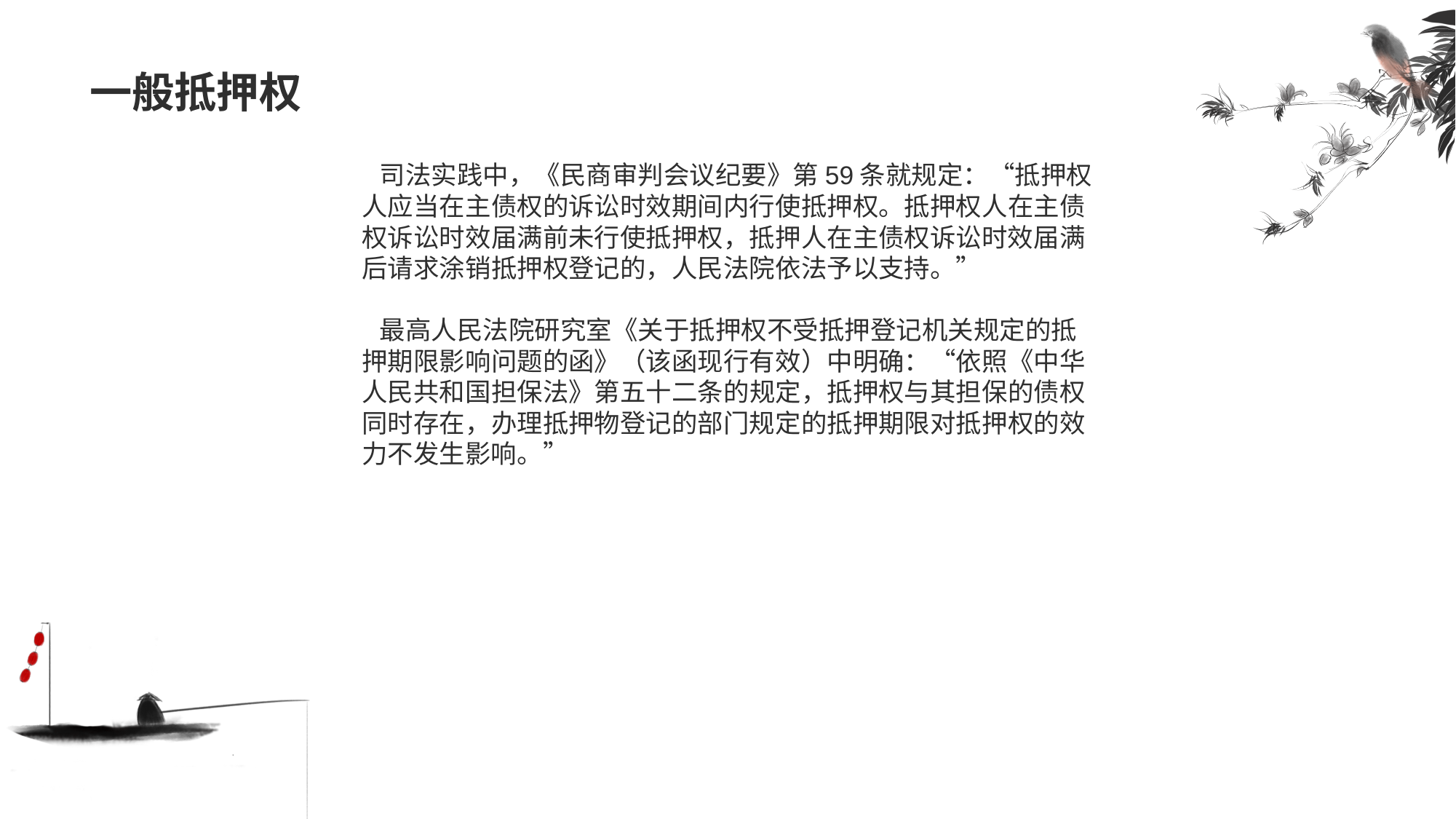

# 一般抵押权

  司法实践中，《民商审判会议纪要》第59条就规定：“抵押权人应当在主债权的诉讼时效期间内行使抵押权。抵押权人在主债权诉讼时效届满前未行使抵押权，抵押人在主债权诉讼时效届满后请求涂销抵押权登记的，人民法院依法予以支持。”

  最高人民法院研究室《关于抵押权不受抵押登记机关规定的抵押期限影响问题的函》（该函现行有效）中明确：“依照《中华人民共和国担保法》第五十二条的规定，抵押权与其担保的债权同时存在，办理抵押物登记的部门规定的抵押期限对抵押权的效力不发生影响。”
165